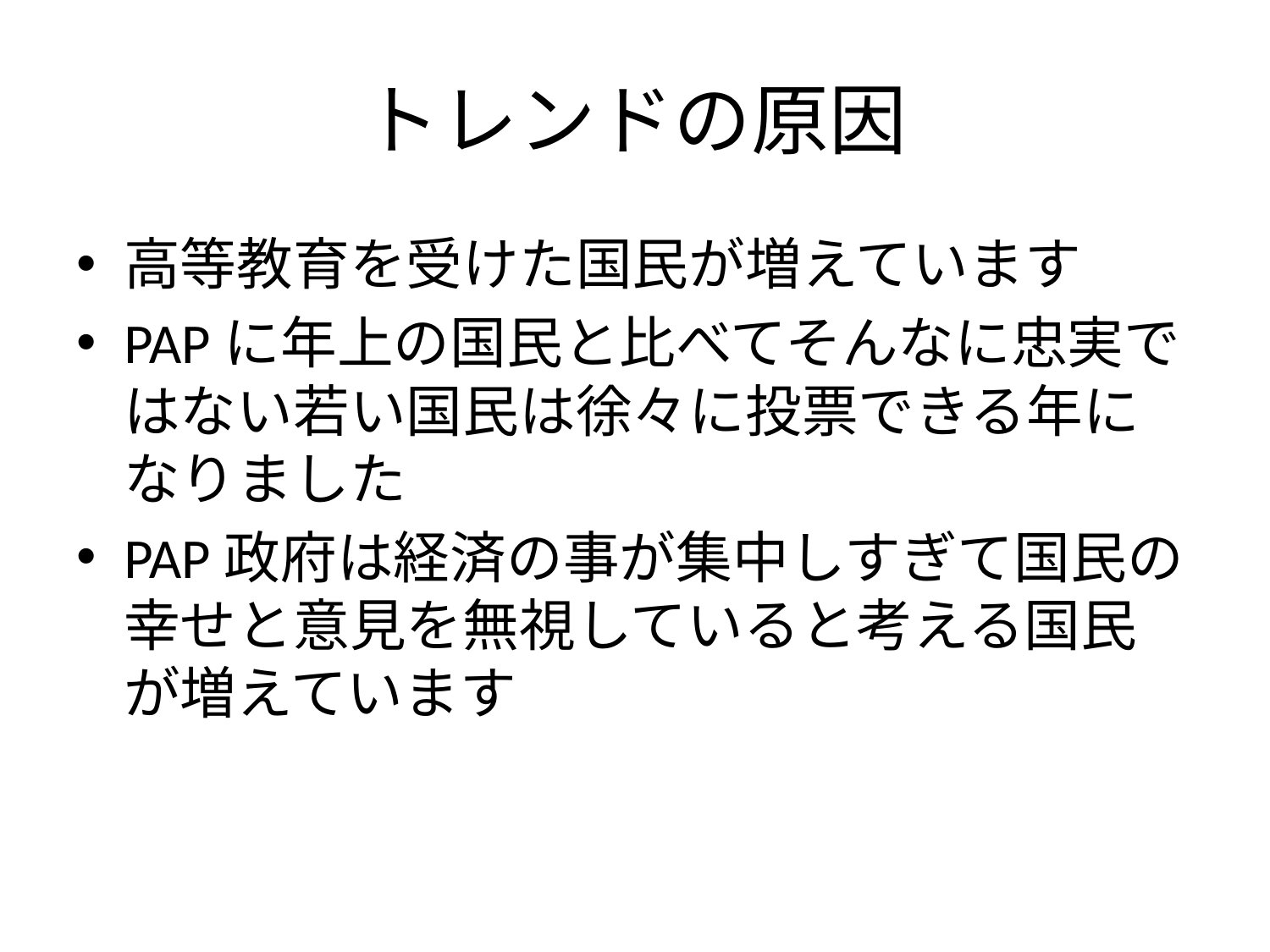

# トレンドの原因
高等教育を受けた国民が増えています
PAPに年上の国民と比べてそんなに忠実ではない若い国民は徐々に投票できる年になりました
PAP政府は経済の事が集中しすぎて国民の幸せと意見を無視していると考える国民が増えています